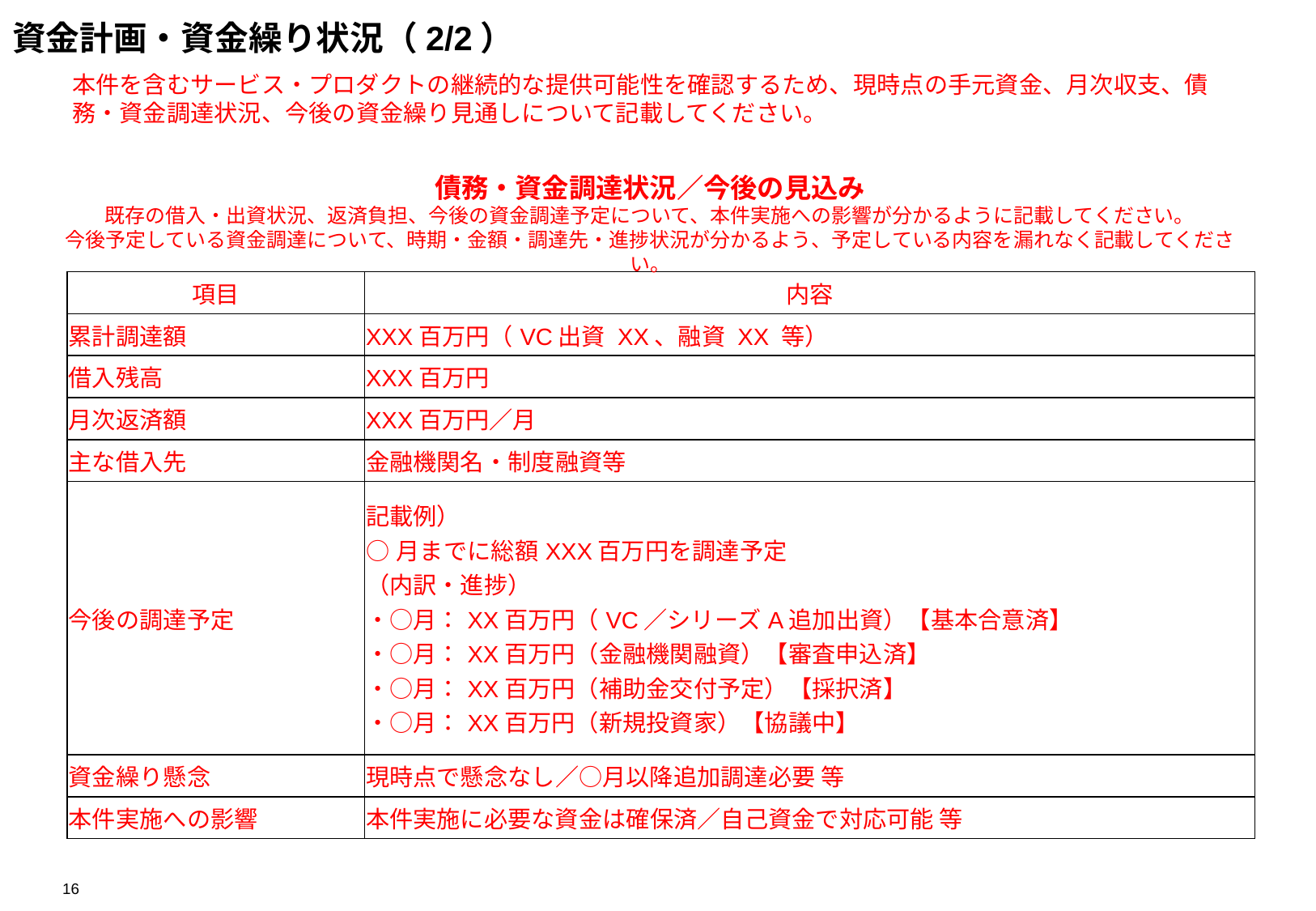

# 資金計画・資金繰り状況（2/2）
本件を含むサービス・プロダクトの継続的な提供可能性を確認するため、現時点の手元資金、月次収支、債務・資金調達状況、今後の資金繰り見通しについて記載してください。
債務・資金調達状況／今後の見込み
既存の借入・出資状況、返済負担、今後の資金調達予定について、本件実施への影響が分かるように記載してください。
今後予定している資金調達について、時期・金額・調達先・進捗状況が分かるよう、予定している内容を漏れなく記載してください。

| 項目 | 内容 |
| --- | --- |
| 累計調達額 | XXX百万円（VC出資 XX、融資 XX 等） |
| 借入残高 | XXX百万円 |
| 月次返済額 | XXX百万円／月 |
| 主な借入先 | 金融機関名・制度融資等 |
| 今後の調達予定 | 記載例） ○月までに総額XXX百万円を調達予定 （内訳・進捗） ・○月：XX百万円（VC／シリーズA追加出資）【基本合意済】 ・○月：XX百万円（金融機関融資）【審査申込済】 ・○月：XX百万円（補助金交付予定）【採択済】 ・○月：XX百万円（新規投資家）【協議中】 |
| 資金繰り懸念 | 現時点で懸念なし／○月以降追加調達必要 等 |
| 本件実施への影響 | 本件実施に必要な資金は確保済／自己資金で対応可能 等 |
16